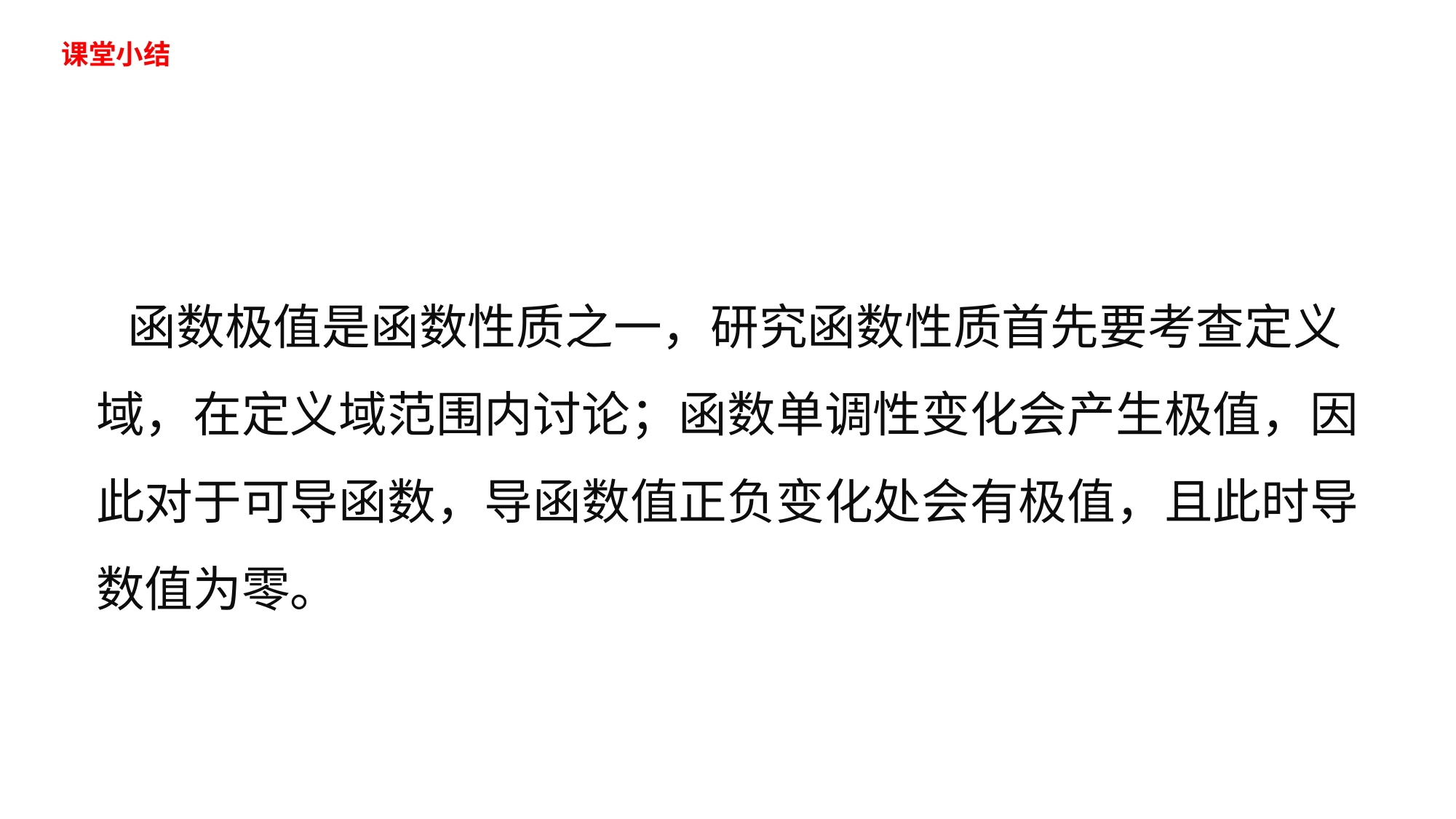

课堂小结
函数极值是函数性质之一，研究函数性质首先要考查定义域，在定义域范围内讨论；函数单调性变化会产生极值，因此对于可导函数，导函数值正负变化处会有极值，且此时导数值为零。